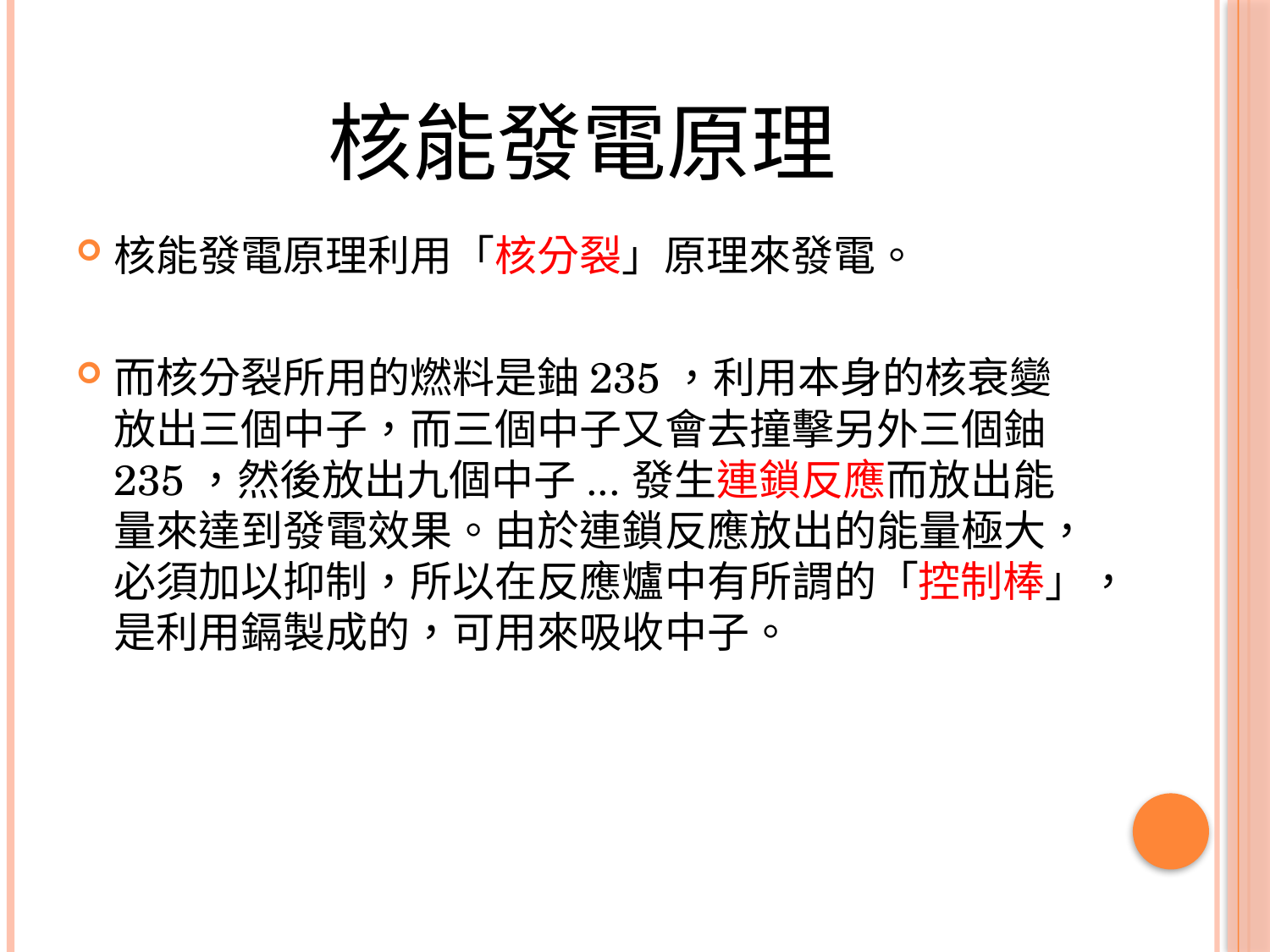

# 核能發電原理
核能發電原理利用「核分裂」原理來發電。

而核分裂所用的燃料是鈾235，利用本身的核衰變放出三個中子，而三個中子又會去撞擊另外三個鈾235，然後放出九個中子...發生連鎖反應而放出能量來達到發電效果。由於連鎖反應放出的能量極大，必須加以抑制，所以在反應爐中有所謂的「控制棒」，是利用鎘製成的，可用來吸收中子。